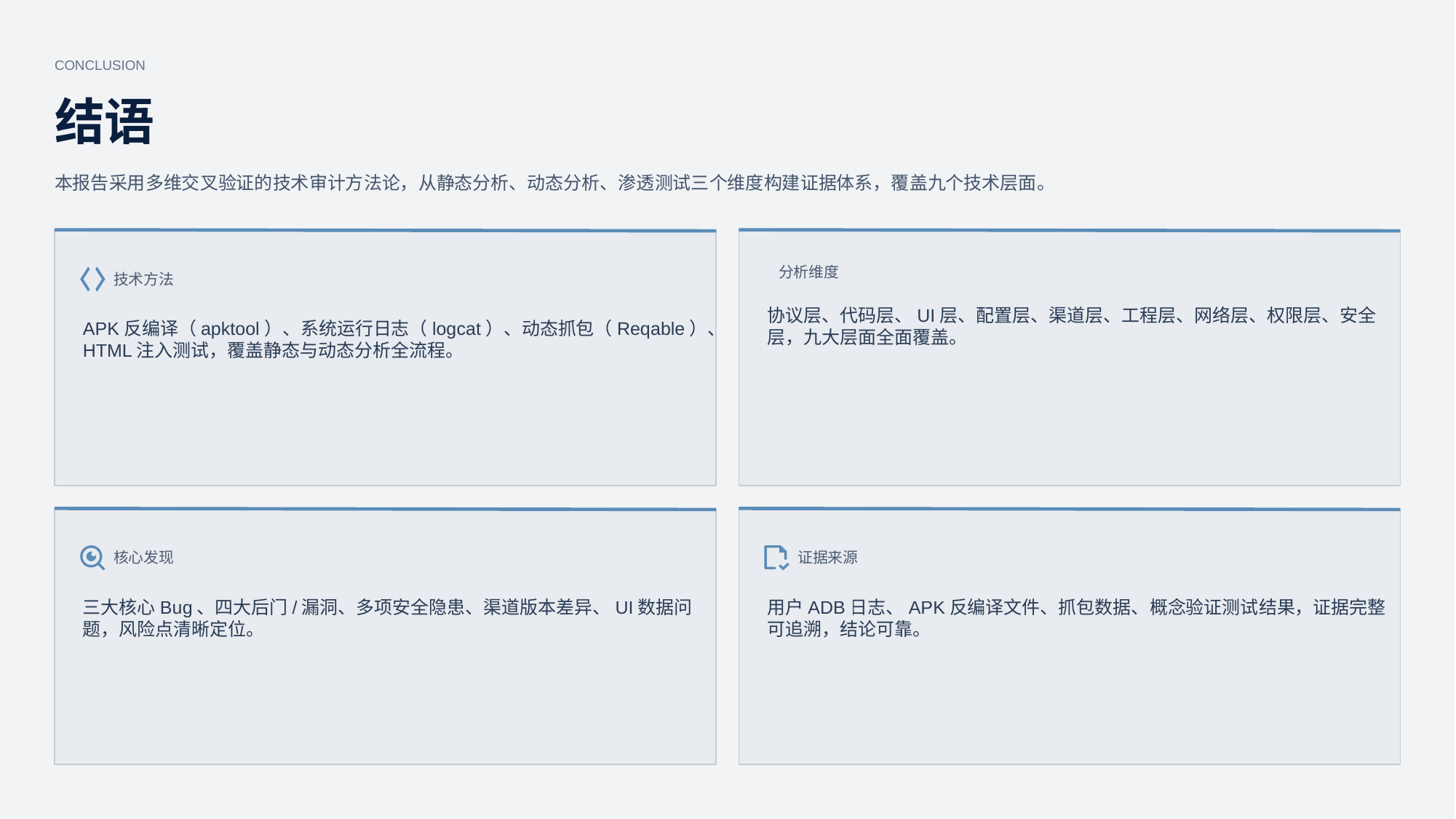

CONCLUSION
结语
本报告采用多维交叉验证的技术审计方法论，从静态分析、动态分析、渗透测试三个维度构建证据体系，覆盖九个技术层面。

分析维度

技术方法
协议层、代码层、UI层、配置层、渠道层、工程层、网络层、权限层、安全
层，九大层面全面覆盖。
APK反编译（apktool）、系统运行日志（logcat）、动态抓包（Reqable）、
HTML注入测试，覆盖静态与动态分析全流程。

核心发现
证据来源
三大核心Bug、四大后门/漏洞、多项安全隐患、渠道版本差异、UI数据问
题，风险点清晰定位。
用户ADB日志、APK反编译文件、抓包数据、概念验证测试结果，证据完整
可追溯，结论可靠。